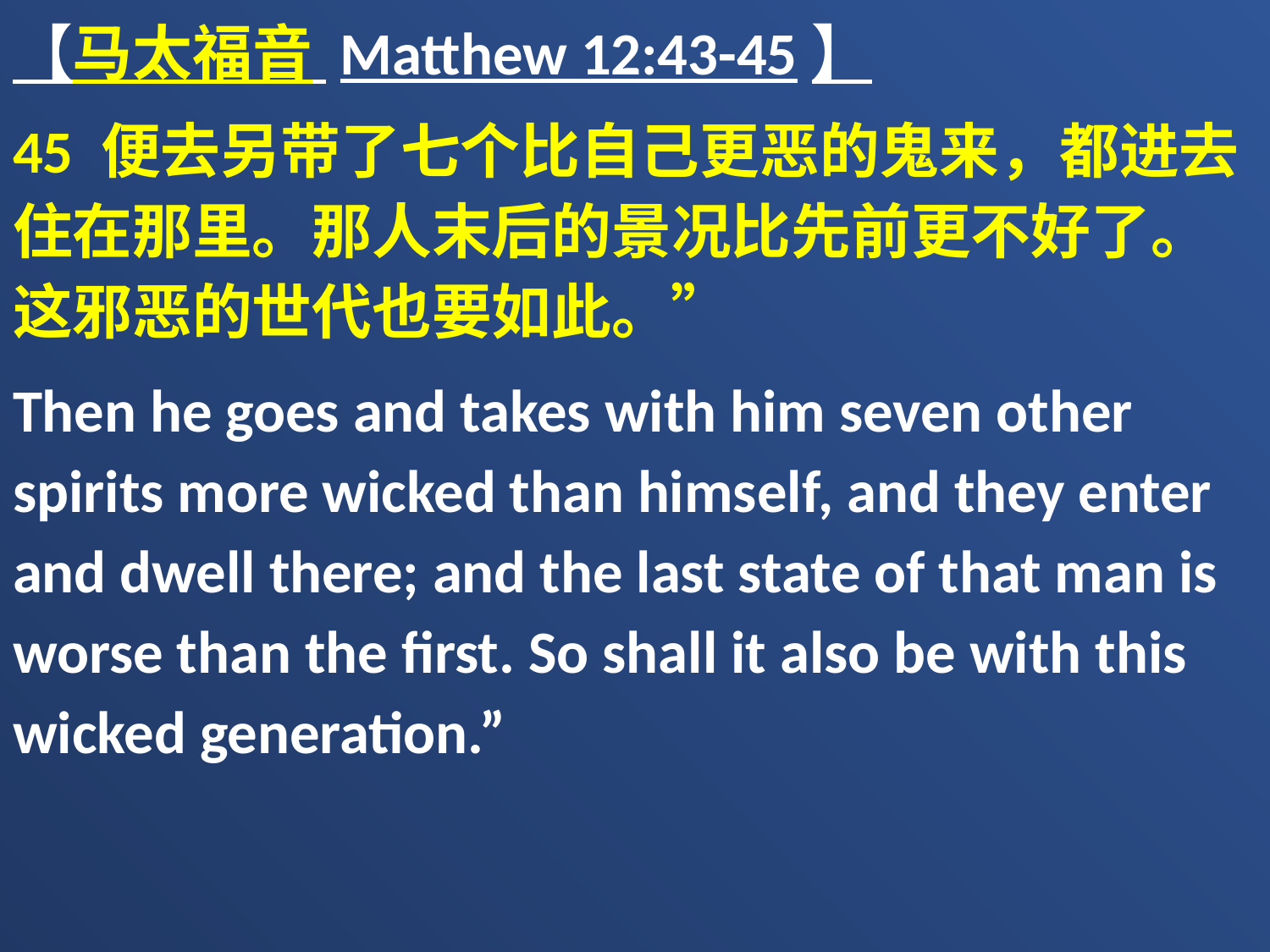

【马太福音 Matthew 12:43-45】
45 便去另带了七个比自己更恶的鬼来，都进去住在那里。那人末后的景况比先前更不好了。这邪恶的世代也要如此。”
Then he goes and takes with him seven other spirits more wicked than himself, and they enter and dwell there; and the last state of that man is worse than the first. So shall it also be with this wicked generation.”